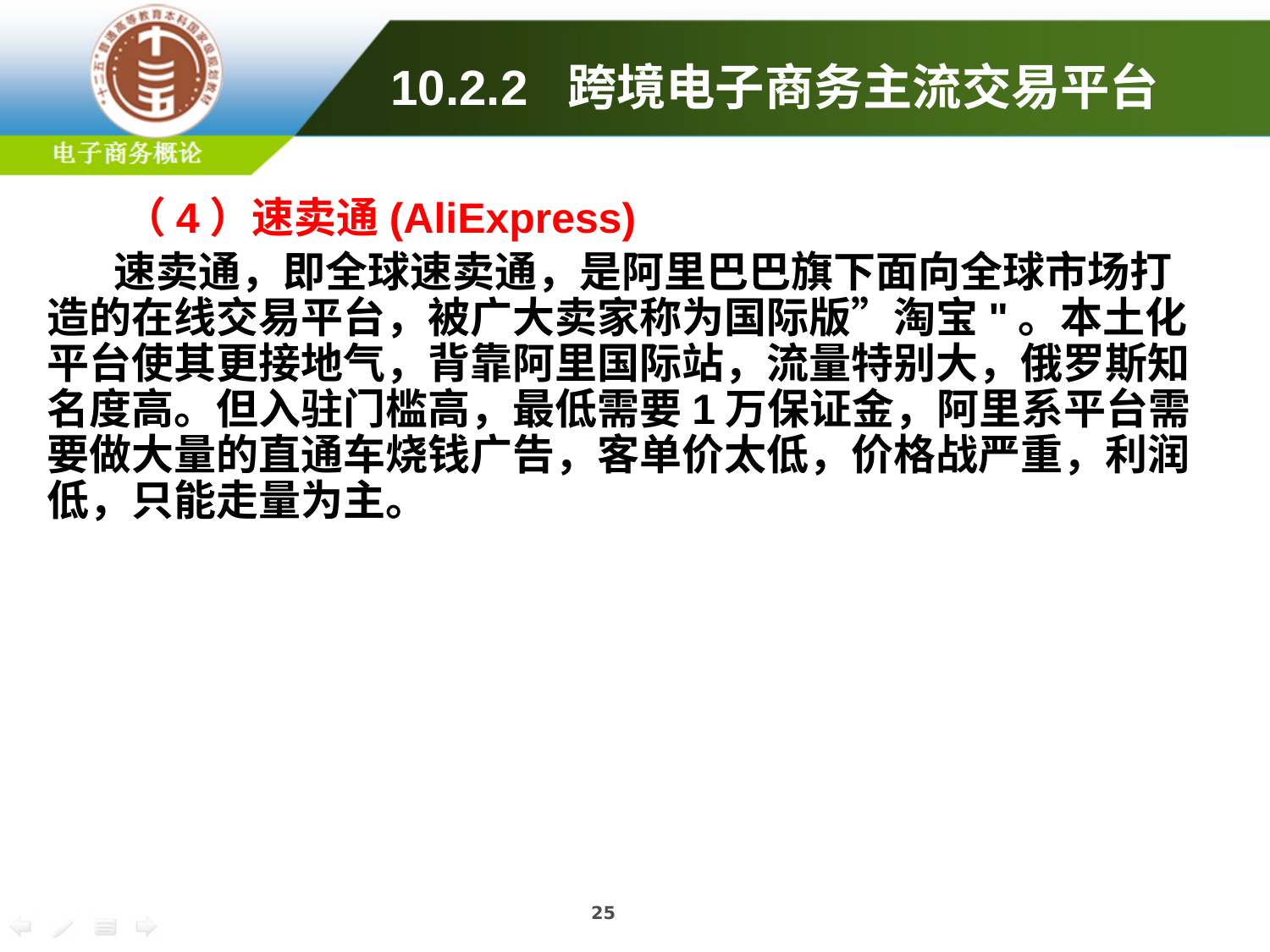

10.2.2  跨境电子商务主流交易平台
            （4）速卖通(AliExpress)
           速卖通，即全球速卖通，是阿里巴巴旗下面向全球市场打造的在线交易平台，被广大卖家称为国际版”淘宝"。本土化平台使其更接地气，背靠阿里国际站，流量特别大，俄罗斯知名度高。但入驻门槛高，最低需要1万保证金，阿里系平台需要做大量的直通车烧钱广告，客单价太低，价格战严重，利润低，只能走量为主。

25